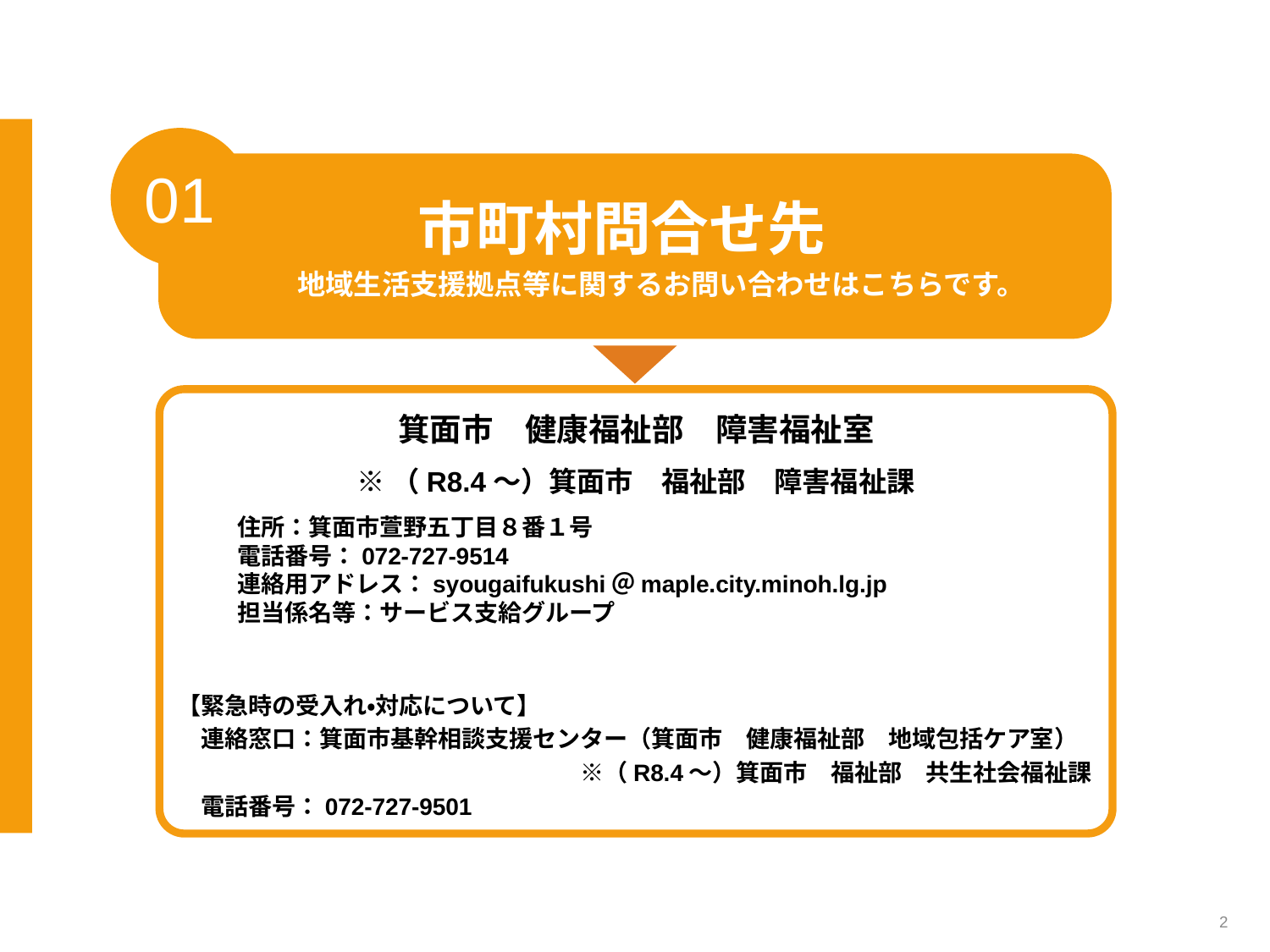

01

市町村問合せ先
地域生活支援拠点等に関するお問い合わせはこちらです。

箕面市　健康福祉部　障害福祉室
※（R8.4～）箕面市　福祉部　障害福祉課
　　住所：箕面市萱野五丁目８番１号
　　電話番号：072-727-9514
　　連絡用アドレス：syougaifukushi＠maple.city.minoh.lg.jp
　　担当係名等：サービス支給グループ

【緊急時の受入れ・対応について】
　連絡窓口：箕面市基幹相談支援センター（箕面市　健康福祉部　地域包括ケア室）
　　　　　　　　　　　　　　　　　※（R8.4～）箕面市　福祉部　共生社会福祉課
　電話番号：072-727-9501

2